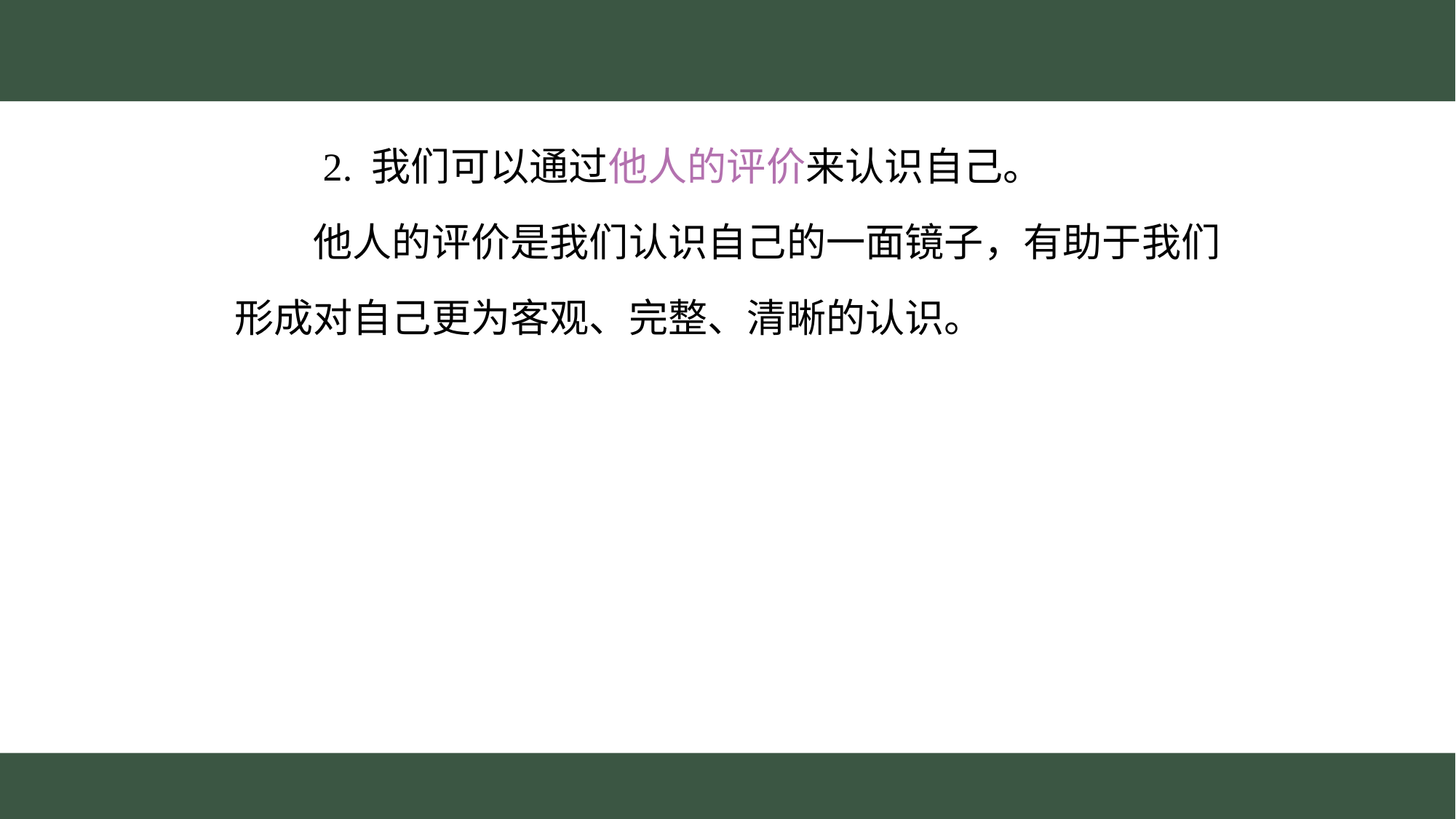

2. 我们可以通过他人的评价来认识自己。
　　他人的评价是我们认识自己的一面镜子，有助于我们
形成对自己更为客观、完整、清晰的认识。